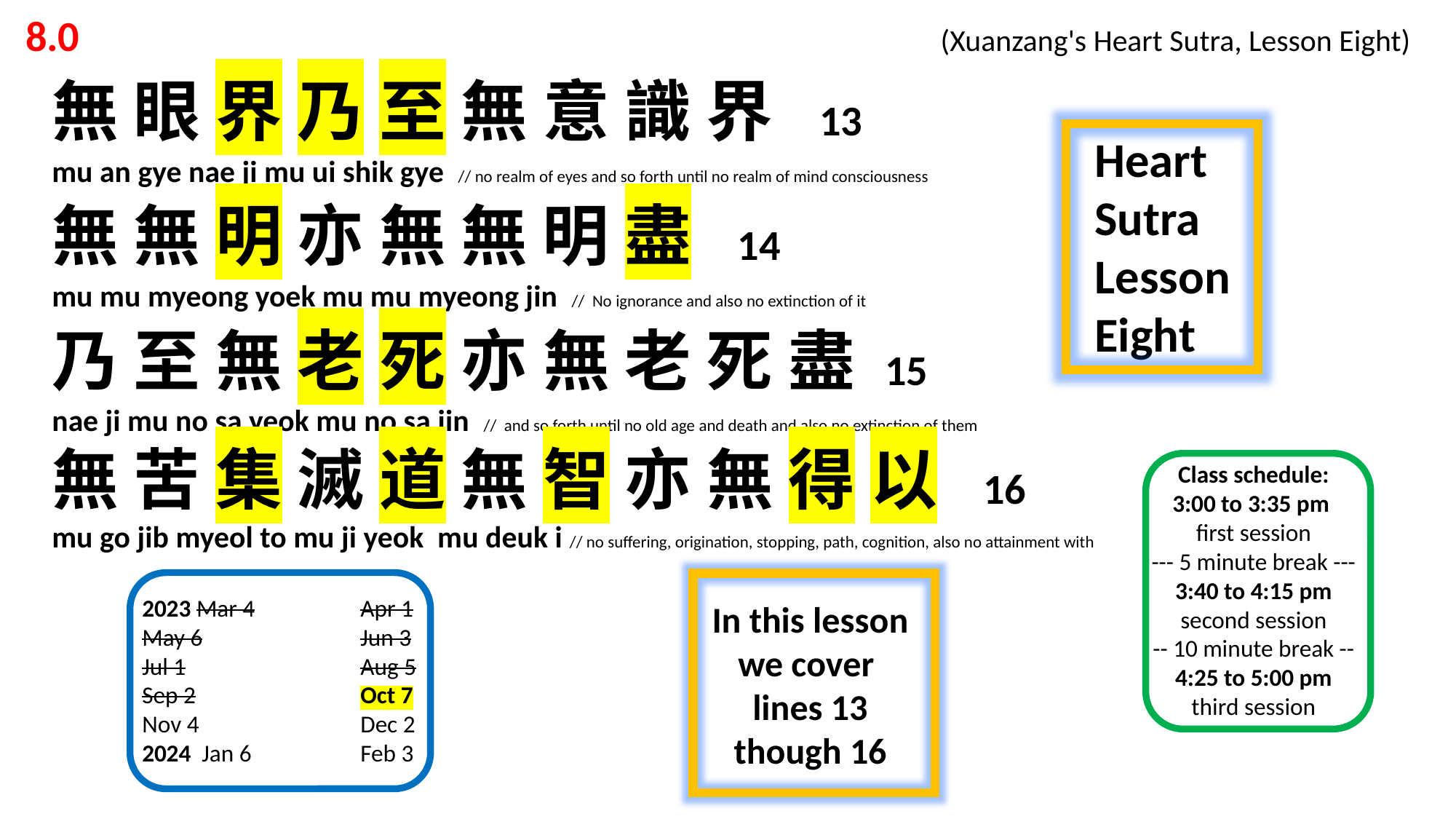

8.0  			  			                           (Xuanzang's Heart Sutra, Lesson Eight)
無 眼 界 乃 至 無 意 識 界  13
mu an gye nae ji mu ui shik gye  // no realm of eyes and so forth until no realm of mind consciousness
無 無 明 亦 無 無 明 盡  14
mu mu myeong yoek mu mu myeong jin  //  No ignorance and also no extinction of it
乃 至 無 老 死 亦 無 老 死 盡  15
nae ji mu no sa yeok mu no sa jin  //  and so forth until no old age and death and also no extinction of them
無 苦 集 滅 道 無 智 亦 無 得 以  16
mu go jib myeol to mu ji yeok  mu deuk i // no suffering, origination, stopping, path, cognition, also no attainment with

Heart
Sutra
Lesson
Eight

Class schedule:
3:00 to 3:35 pm
first session
--- 5 minute break ---
3:40 to 4:15 pm
second session
-- 10 minute break --
4:25 to 5:00 pm
third session

2023 Mar 4	Apr 1
May 6	  	Jun 3
Jul 1		Aug 5
Sep 2		Oct 7
Nov 4		Dec 2
2024  Jan 6	Feb 3
In this lesson we cover
lines 13 though 16